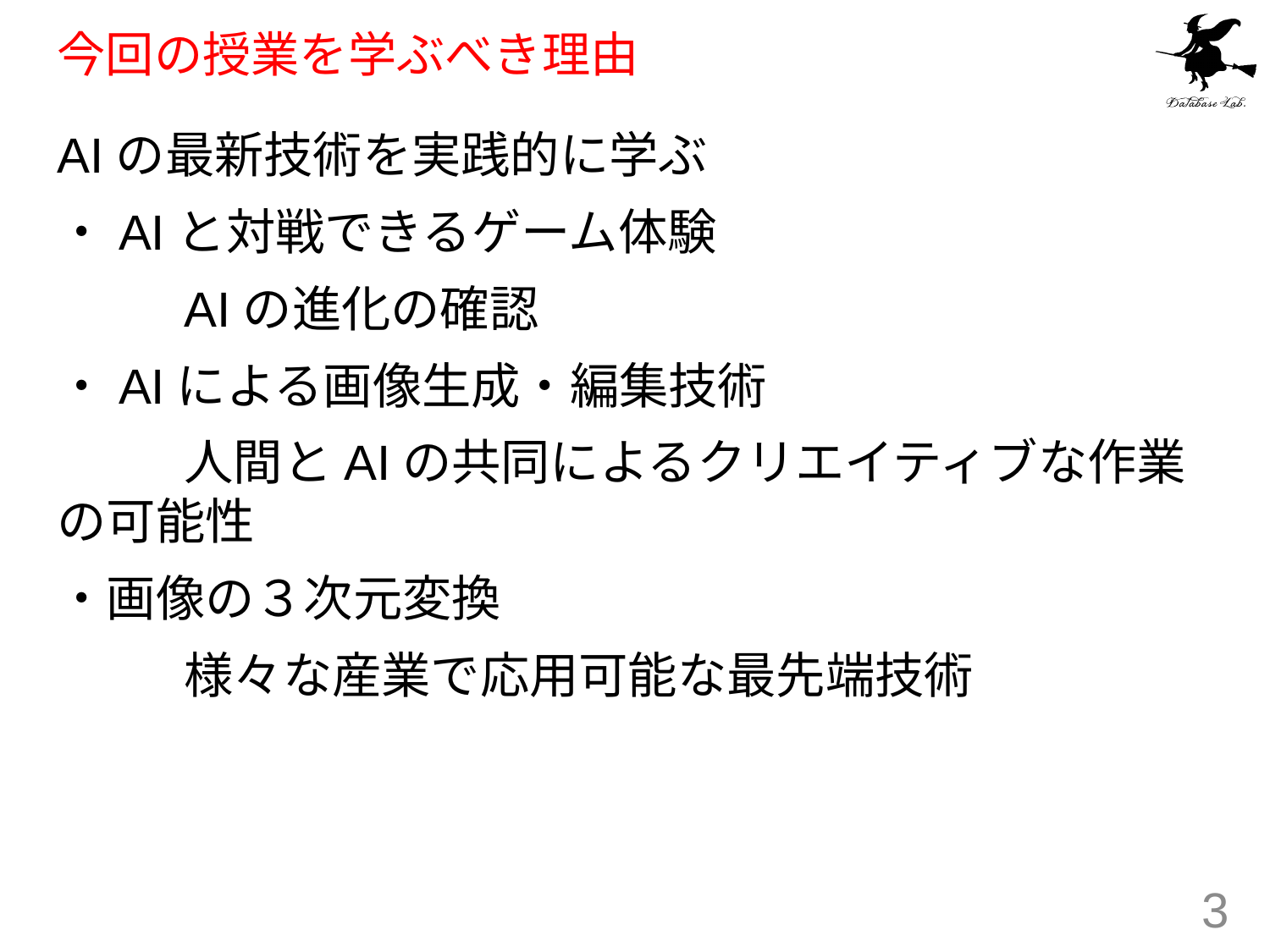

# 今回の授業を学ぶべき理由
AIの最新技術を実践的に学ぶ
・AIと対戦できるゲーム体験
	AIの進化の確認
・AIによる画像生成・編集技術
	人間とAIの共同によるクリエイティブな作業	の可能性
・画像の３次元変換
	様々な産業で応用可能な最先端技術
3